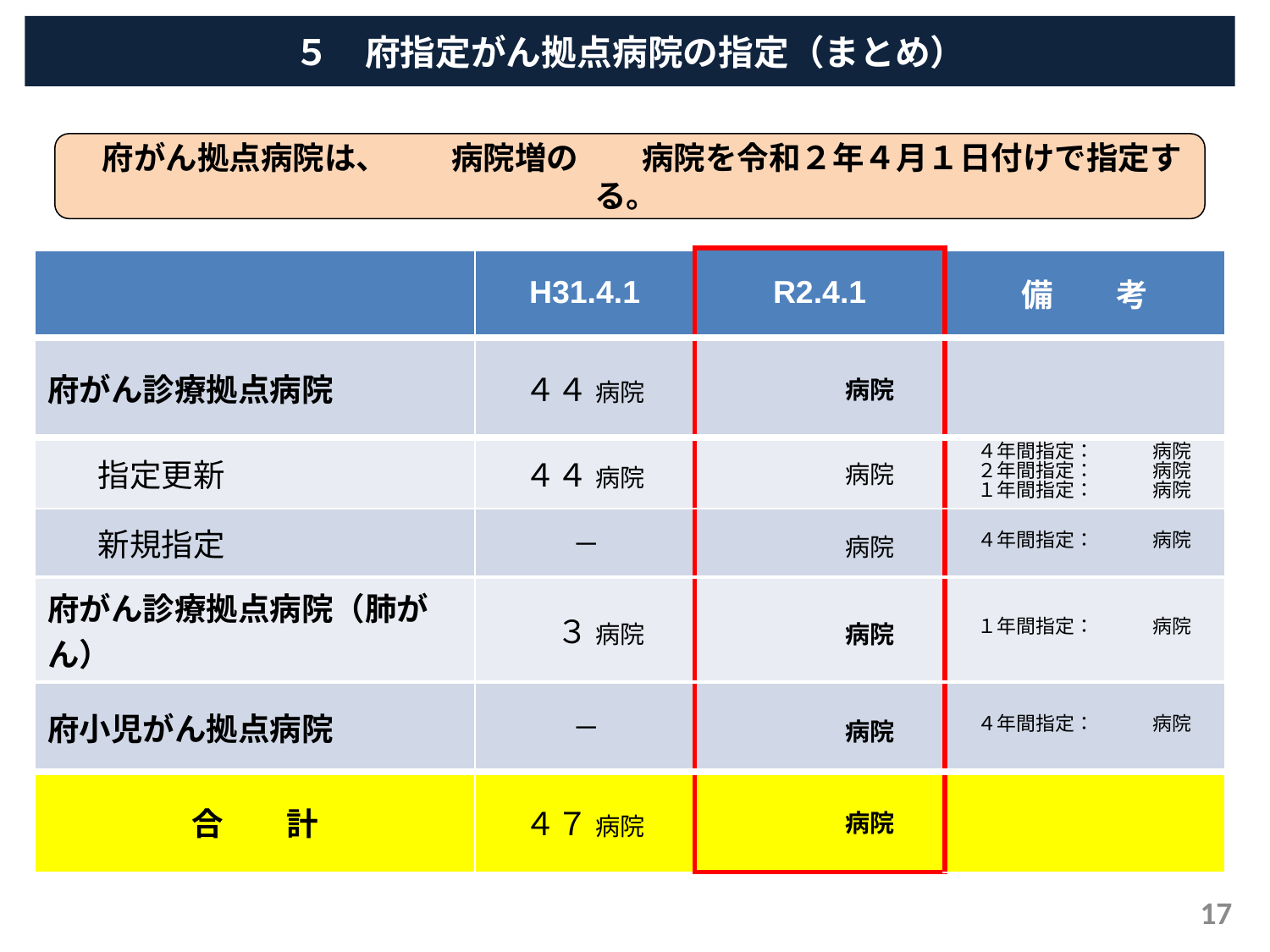

５　府指定がん拠点病院の指定（まとめ）
府がん拠点病院は、　　病院増の　　病院を令和２年４月１日付けで指定する。
|  | H31.4.1 | R2.4.1 | 備　　考 |
| --- | --- | --- | --- |
| 府がん診療拠点病院 | ４４ 病院 | 病院 |  |
| 指定更新 | ４４ 病院 | 病院 | ４年間指定：　　　病院 ２年間指定：　　　病院 １年間指定：　　　病院 |
| 新規指定 | ― | 病院 | ４年間指定：　　　病院 |
| 府がん診療拠点病院（肺がん） | ３ 病院 | 病院 | １年間指定：　　　病院 |
| 府小児がん拠点病院 | ― | 病院 | ４年間指定：　　　病院 |
| 合　　計 | ４７ 病院 | 病院 |  |
17